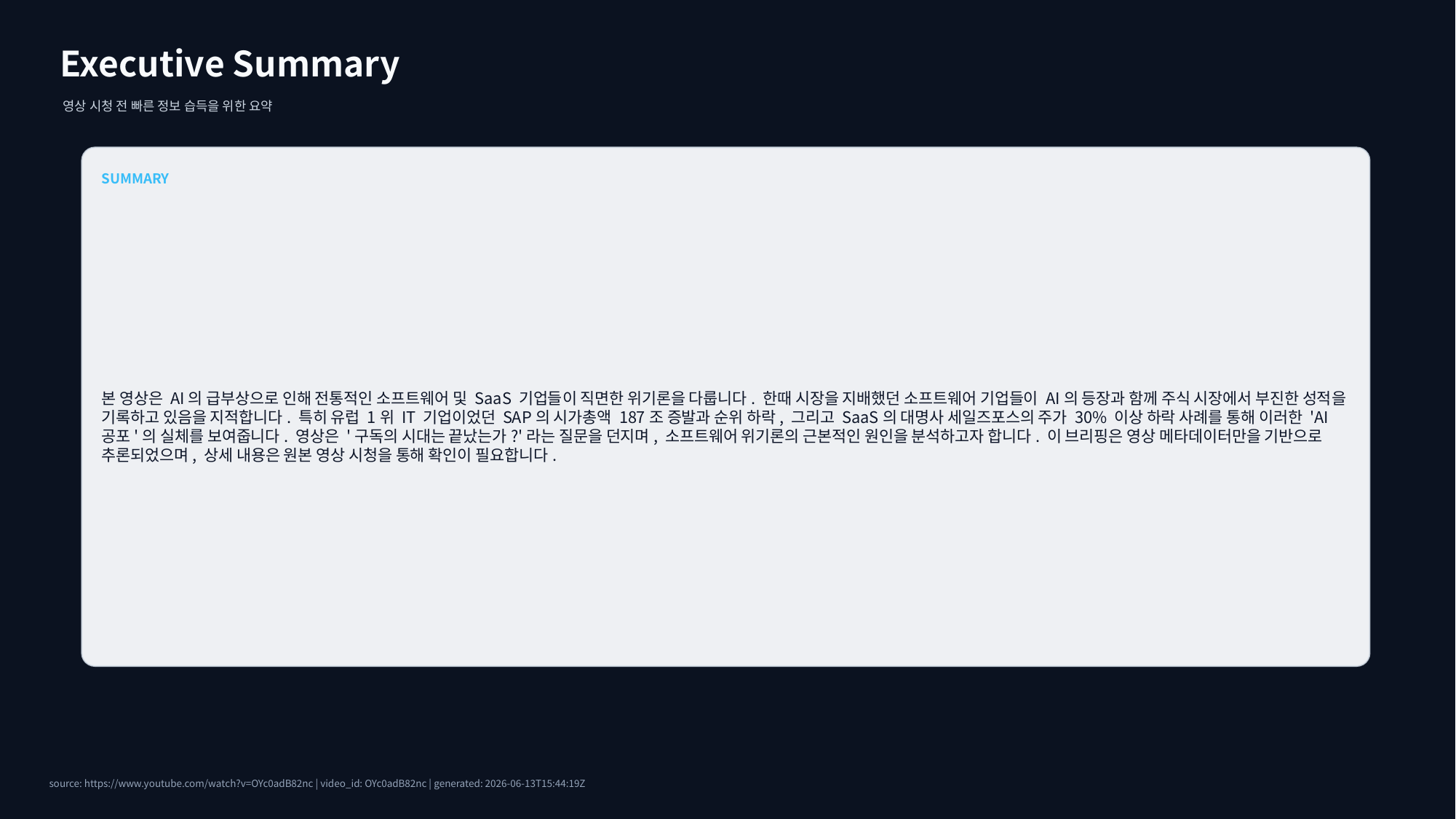

Executive Summary
영상 시청 전 빠른 정보 습득을 위한 요약

SUMMARY
본 영상은 AI의 급부상으로 인해 전통적인 소프트웨어 및 SaaS 기업들이 직면한 위기론을 다룹니다. 한때 시장을 지배했던 소프트웨어 기업들이 AI의 등장과 함께 주식 시장에서 부진한 성적을 기록하고 있음을 지적합니다. 특히 유럽 1위 IT 기업이었던 SAP의 시가총액 187조 증발과 순위 하락, 그리고 SaaS의 대명사 세일즈포스의 주가 30% 이상 하락 사례를 통해 이러한 'AI 공포'의 실체를 보여줍니다. 영상은 '구독의 시대는 끝났는가?'라는 질문을 던지며, 소프트웨어 위기론의 근본적인 원인을 분석하고자 합니다. 이 브리핑은 영상 메타데이터만을 기반으로 추론되었으며, 상세 내용은 원본 영상 시청을 통해 확인이 필요합니다.
source: https://www.youtube.com/watch?v=OYc0adB82nc | video_id: OYc0adB82nc | generated: 2026-06-13T15:44:19Z